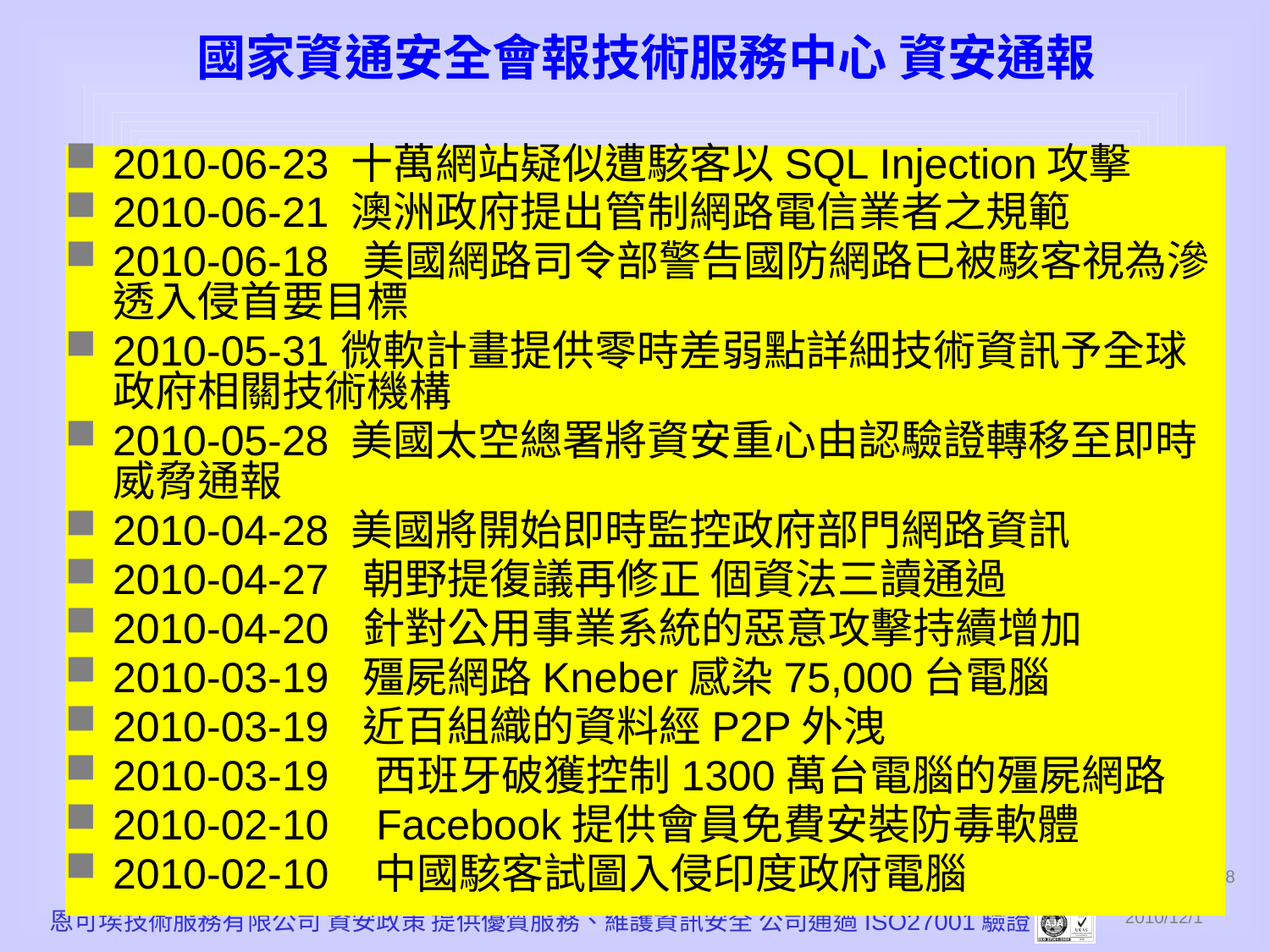

# 國家資通安全會報技術服務中心 資安通報
2010-06-23 十萬網站疑似遭駭客以SQL Injection攻擊
2010-06-21 澳洲政府提出管制網路電信業者之規範
2010-06-18  美國網路司令部警告國防網路已被駭客視為滲透入侵首要目標
2010-05-31 微軟計畫提供零時差弱點詳細技術資訊予全球政府相關技術機構
2010-05-28 美國太空總署將資安重心由認驗證轉移至即時威脅通報
2010-04-28 美國將開始即時監控政府部門網路資訊
2010-04-27  朝野提復議再修正 個資法三讀通過
2010-04-20  針對公用事業系統的惡意攻擊持續增加
2010-03-19  殭屍網路Kneber感染75,000台電腦
2010-03-19  近百組織的資料經P2P外洩
2010-03-19   西班牙破獲控制1300萬台電腦的殭屍網路
2010-02-10    Facebook提供會員免費安裝防毒軟體
2010-02-10   中國駭客試圖入侵印度政府電腦
8
恩可埃技術服務有限公司 資安政策 提供優質服務、維護資訊安全 公司通過ISO27001驗證
2010/12/1